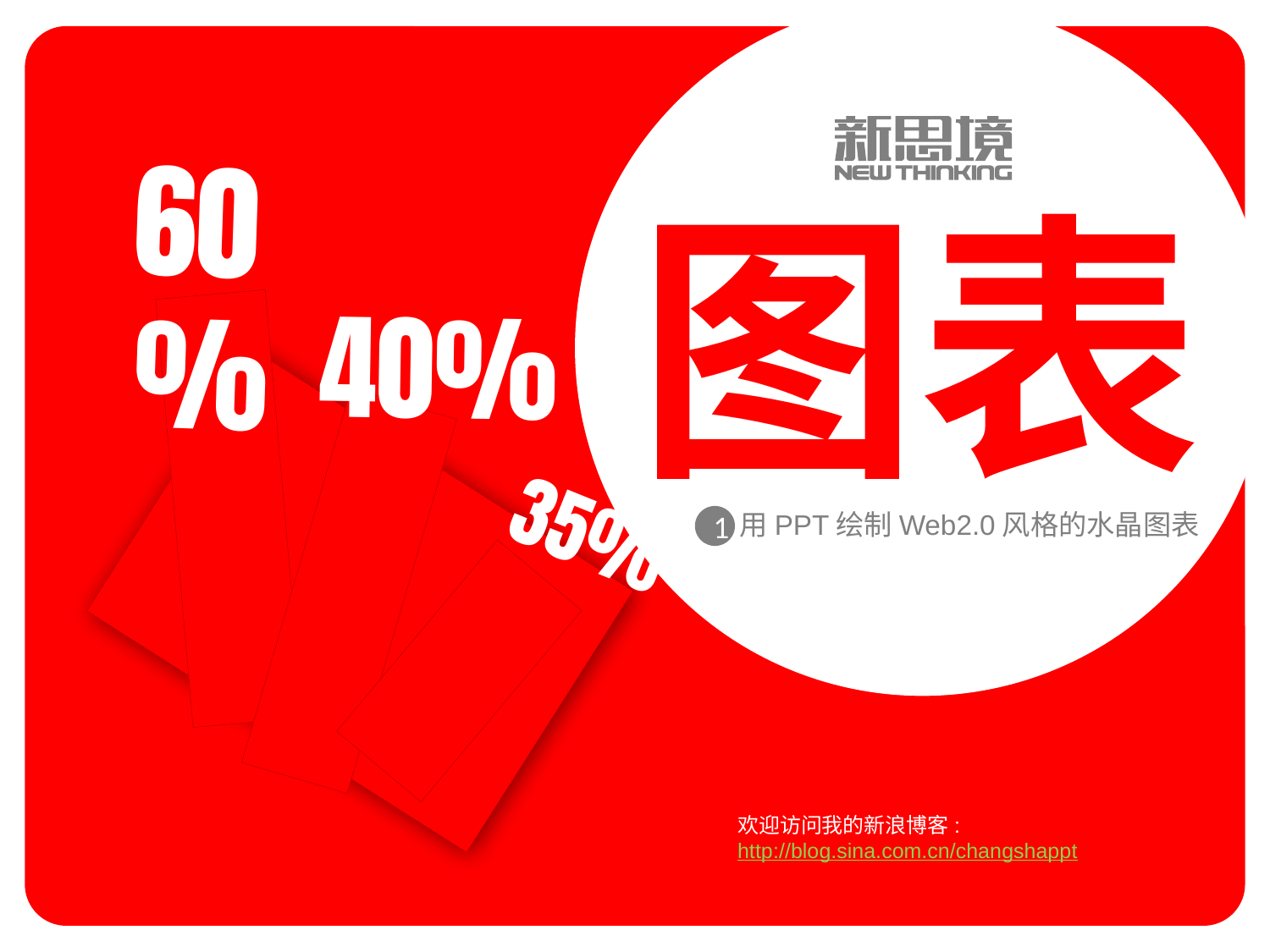

60%
图表

40%

35%
用PPT绘制Web2.0风格的水晶图表
1

欢迎访问我的新浪博客:
http://blog.sina.com.cn/changshappt